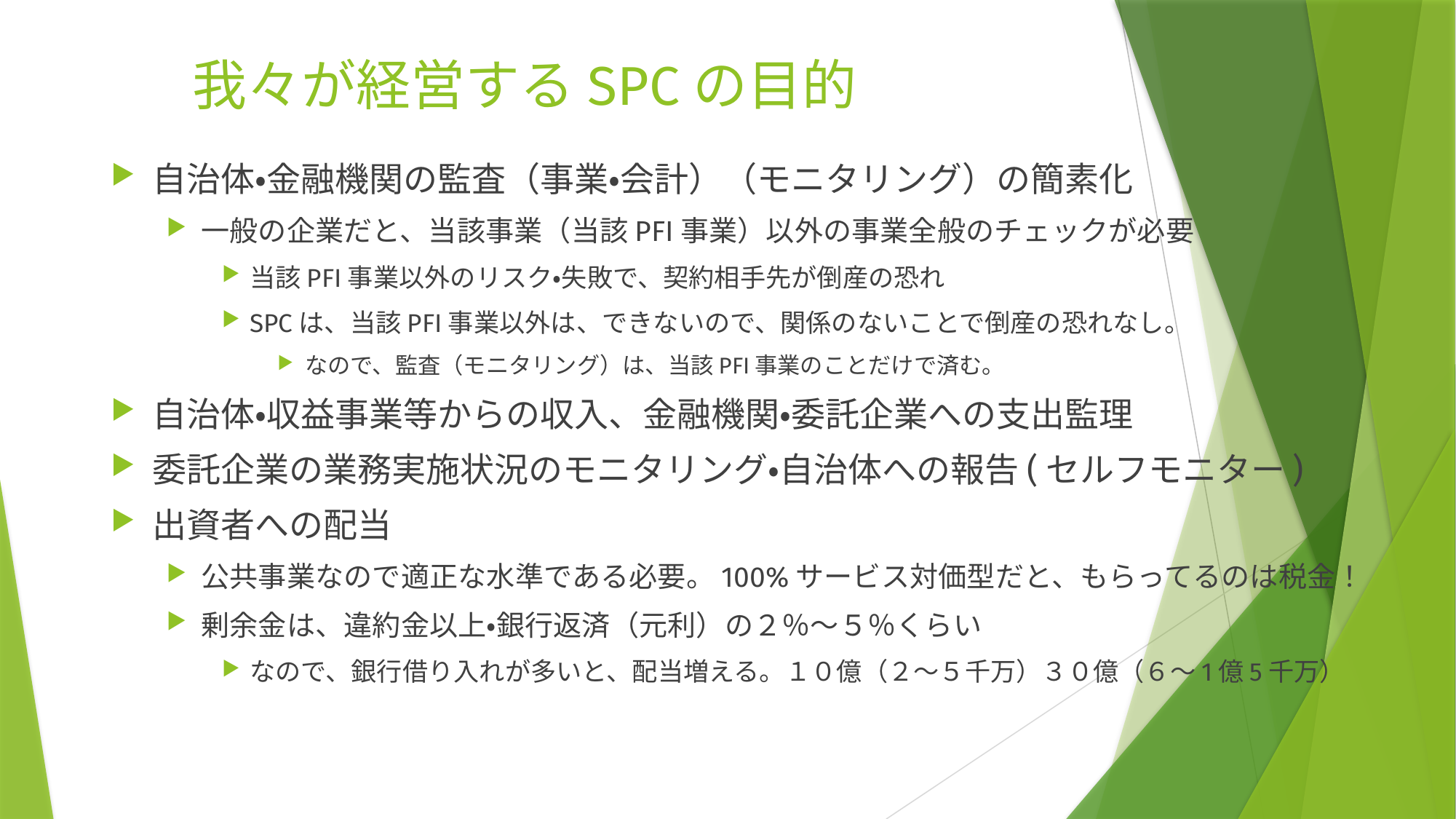

# 我々が経営するSPCの目的
自治体・金融機関の監査（事業・会計）（モニタリング）の簡素化
一般の企業だと、当該事業（当該PFI事業）以外の事業全般のチェックが必要
当該PFI事業以外のリスク・失敗で、契約相手先が倒産の恐れ
SPCは、当該PFI事業以外は、できないので、関係のないことで倒産の恐れなし。
なので、監査（モニタリング）は、当該PFI事業のことだけで済む。
自治体・収益事業等からの収入、金融機関・委託企業への支出監理
委託企業の業務実施状況のモニタリング・自治体への報告(セルフモニター)
出資者への配当
公共事業なので適正な水準である必要。100%サービス対価型だと、もらってるのは税金！
剰余金は、違約金以上・銀行返済（元利）の２％～５％くらい
なので、銀行借り入れが多いと、配当増える。１０億（２～５千万）３０億（６～1億5千万）